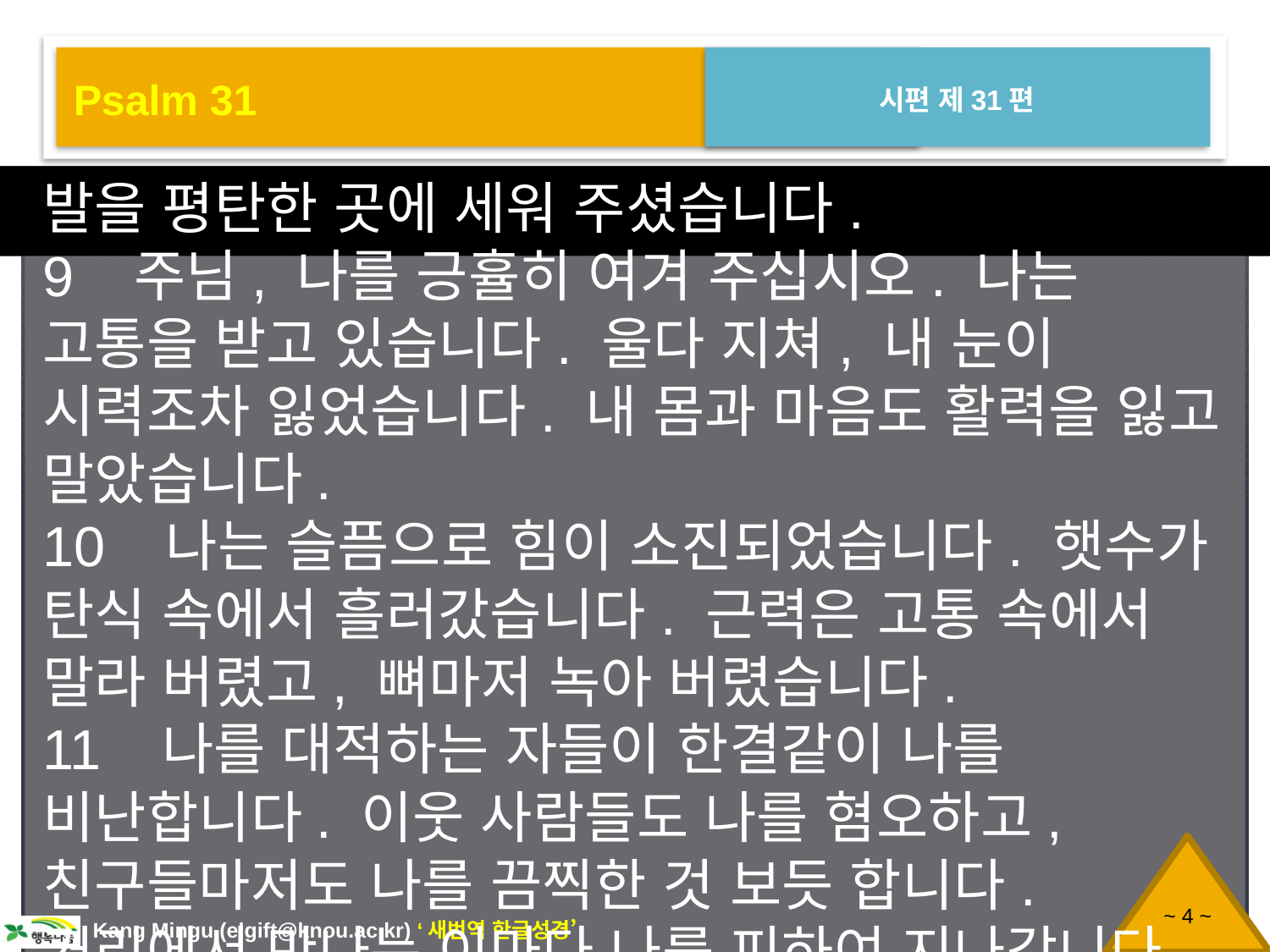

Psalm 31
시편 제31편
발을 평탄한 곳에 세워 주셨습니다.
9   주님, 나를 긍휼히 여겨 주십시오. 나는 고통을 받고 있습니다. 울다 지쳐, 내 눈이 시력조차 잃었습니다. 내 몸과 마음도 활력을 잃고 말았습니다.
10   나는 슬픔으로 힘이 소진되었습니다. 햇수가 탄식 속에서 흘러갔습니다. 근력은 고통 속에서 말라 버렸고, 뼈마저 녹아 버렸습니다.
11   나를 대적하는 자들이 한결같이 나를 비난합니다. 이웃 사람들도 나를 혐오하고, 친구들마저도 나를 끔찍한 것 보듯 합니다. 거리에서 만나는 이마다 나를 피하여 지나갑니다.